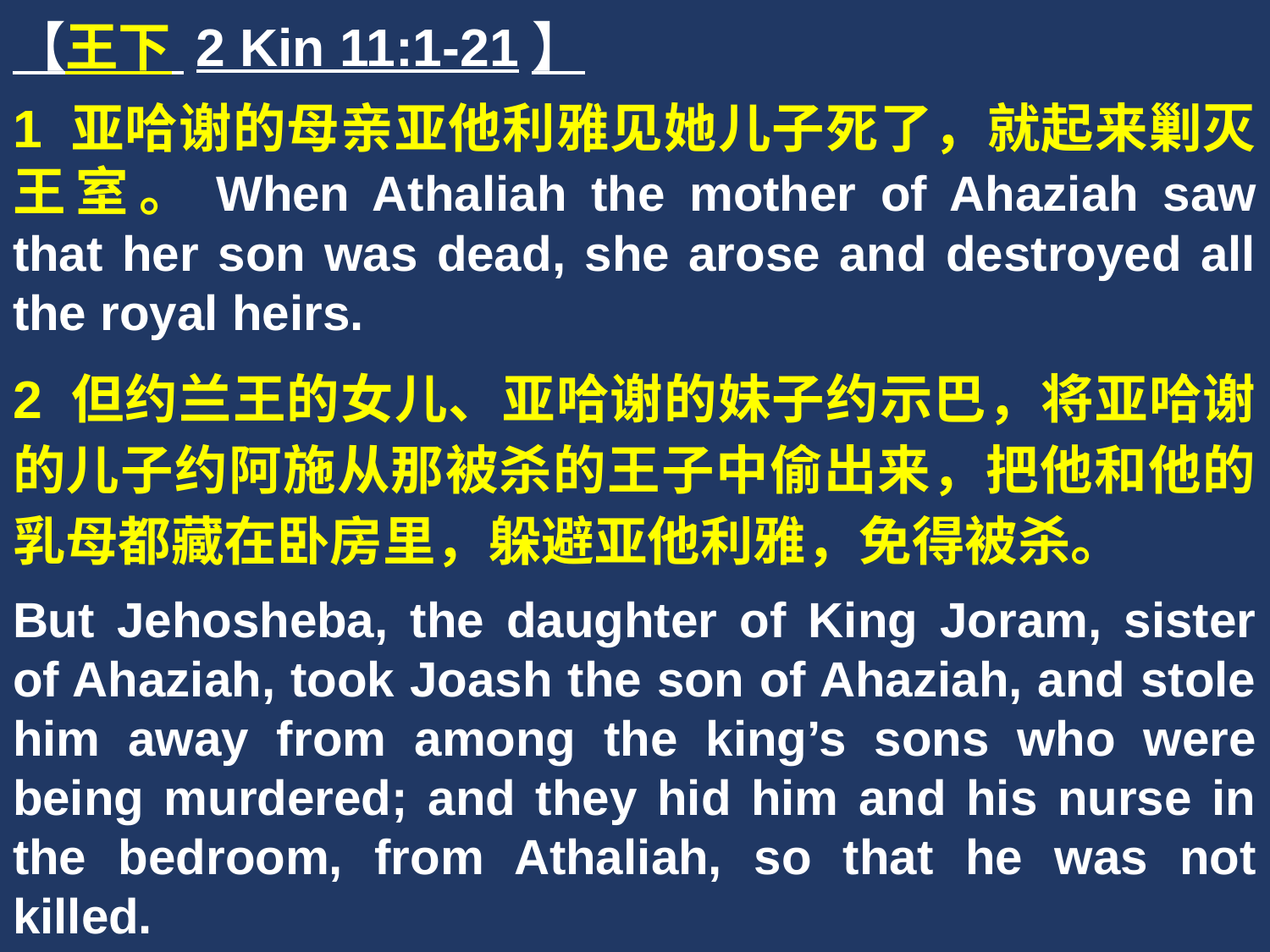

【王下 2 Kin 11:1-21】
1 亚哈谢的母亲亚他利雅见她儿子死了，就起来剿灭王室。When Athaliah the mother of Ahaziah saw that her son was dead, she arose and destroyed all the royal heirs.
2 但约兰王的女儿、亚哈谢的妹子约示巴，将亚哈谢的儿子约阿施从那被杀的王子中偷出来，把他和他的乳母都藏在卧房里，躲避亚他利雅，免得被杀。
But Jehosheba, the daughter of King Joram, sister of Ahaziah, took Joash the son of Ahaziah, and stole him away from among the king’s sons who were being murdered; and they hid him and his nurse in the bedroom, from Athaliah, so that he was not killed.